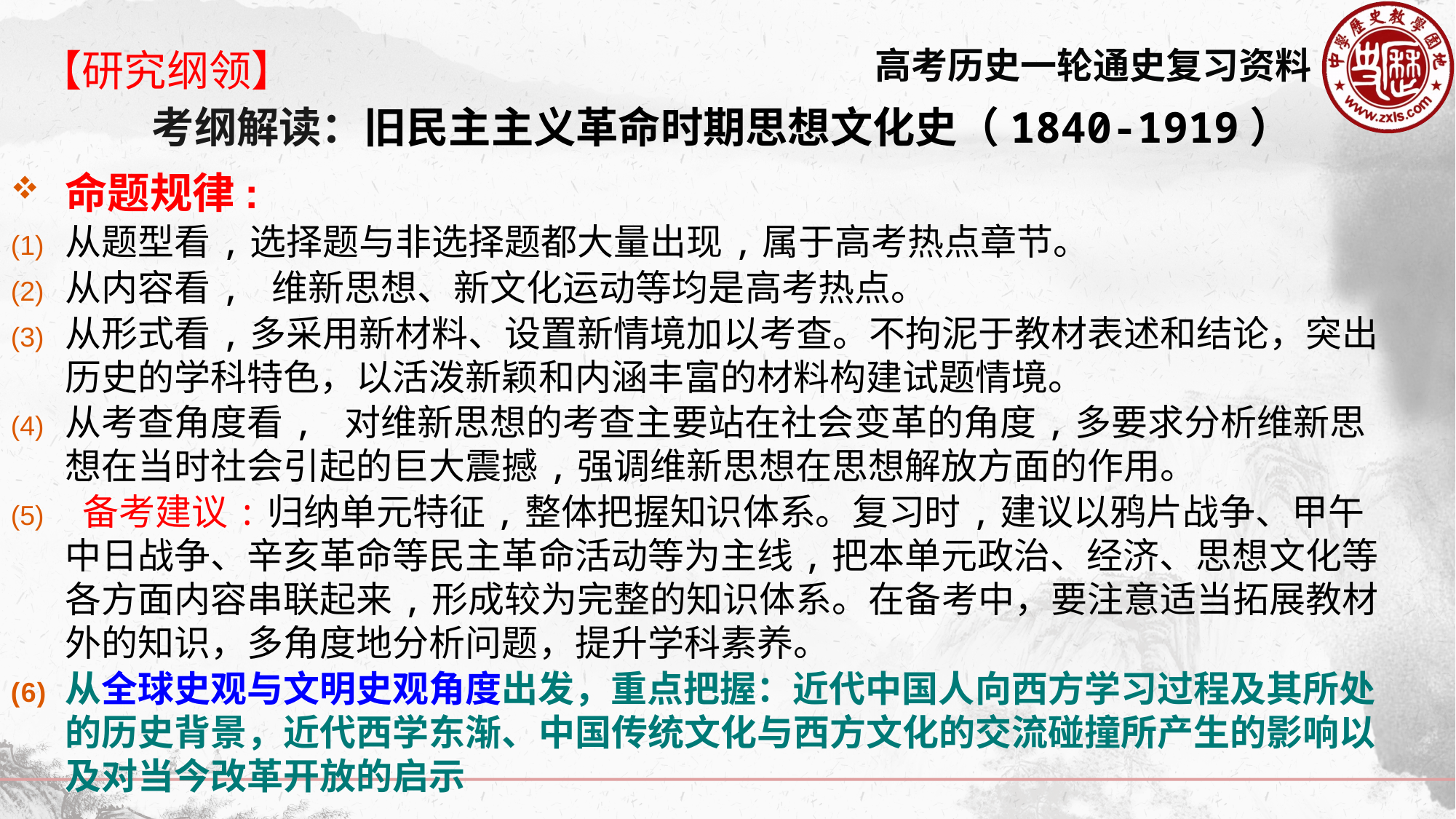

【研究纲领】
考纲解读：旧民主主义革命时期思想文化史（1840-1919）
命题规律:
从题型看,选择题与非选择题都大量出现,属于高考热点章节。
从内容看, 维新思想、新文化运动等均是高考热点。
从形式看,多采用新材料、设置新情境加以考查。不拘泥于教材表述和结论，突出历史的学科特色，以活泼新颖和内涵丰富的材料构建试题情境。
从考查角度看, 对维新思想的考查主要站在社会变革的角度,多要求分析维新思想在当时社会引起的巨大震撼,强调维新思想在思想解放方面的作用。
 备考建议:归纳单元特征,整体把握知识体系。复习时,建议以鸦片战争、甲午中日战争、辛亥革命等民主革命活动等为主线,把本单元政治、经济、思想文化等各方面内容串联起来,形成较为完整的知识体系。在备考中，要注意适当拓展教材外的知识，多角度地分析问题，提升学科素养。
从全球史观与文明史观角度出发，重点把握：近代中国人向西方学习过程及其所处的历史背景，近代西学东渐、中国传统文化与西方文化的交流碰撞所产生的影响以及对当今改革开放的启示